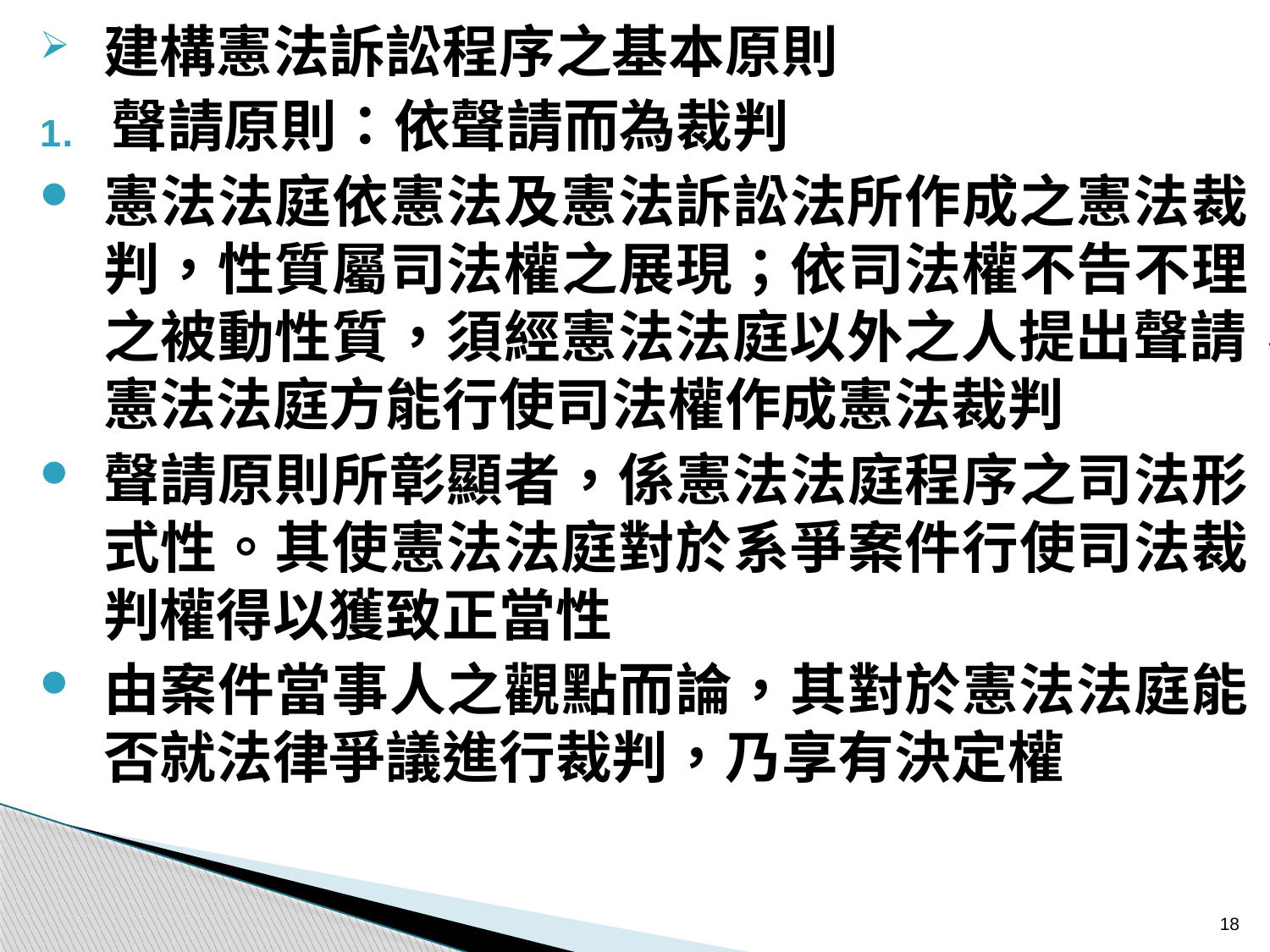

建構憲法訴訟程序之基本原則
聲請原則：依聲請而為裁判
憲法法庭依憲法及憲法訴訟法所作成之憲法裁判，性質屬司法權之展現；依司法權不告不理之被動性質，須經憲法法庭以外之人提出聲請，憲法法庭方能行使司法權作成憲法裁判
聲請原則所彰顯者，係憲法法庭程序之司法形式性。其使憲法法庭對於系爭案件行使司法裁判權得以獲致正當性
由案件當事人之觀點而論，其對於憲法法庭能否就法律爭議進行裁判，乃享有決定權

18